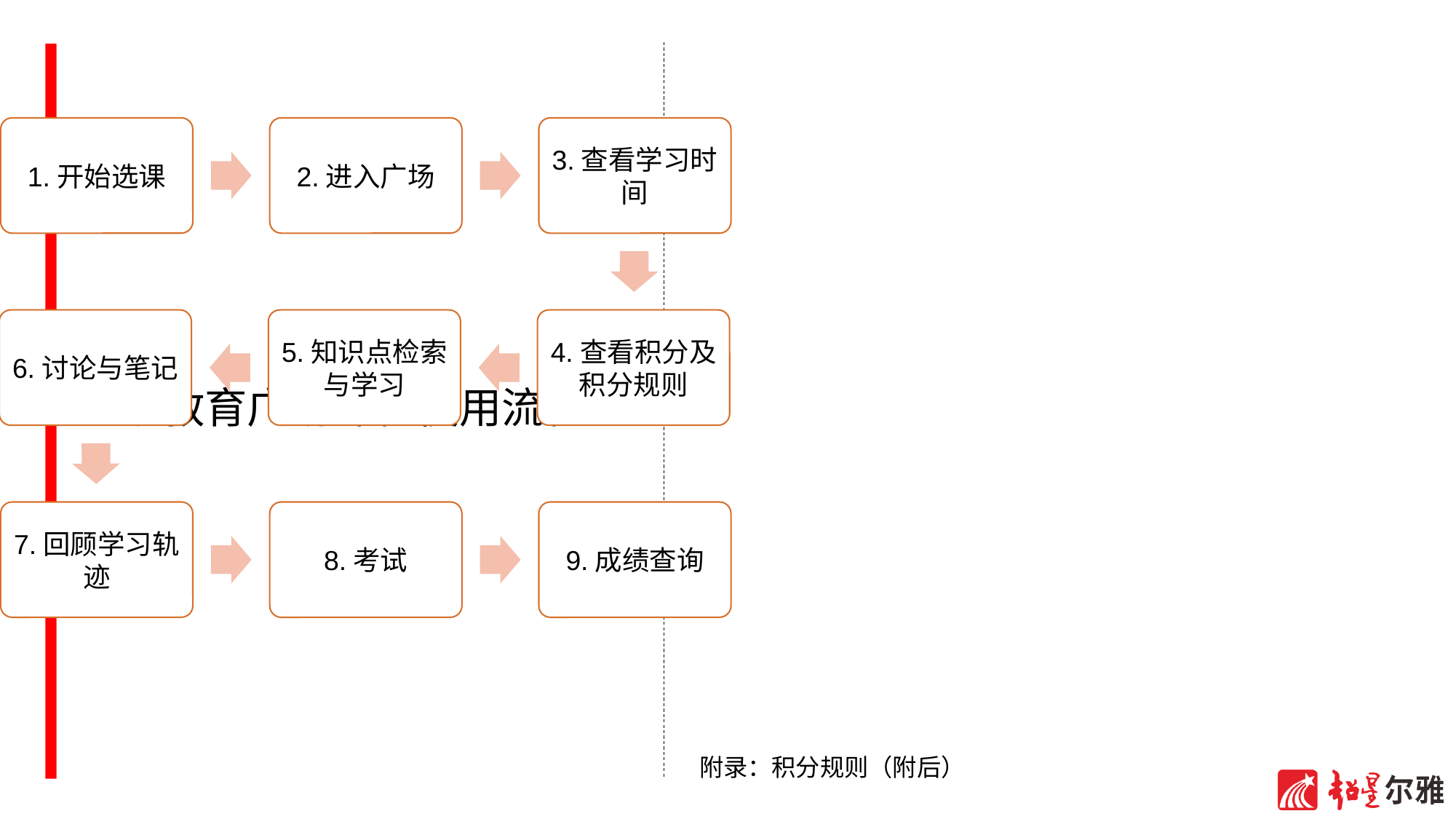

通识教育广场课程使用流程
1.开始选课

2.进入广场

3.查看学习时间

4.查看积分及积分规则

5.知识点检索与学习

6.讨论与笔记

7.回顾学习轨迹

8.考试

9.成绩查询
附录：积分规则（附后）